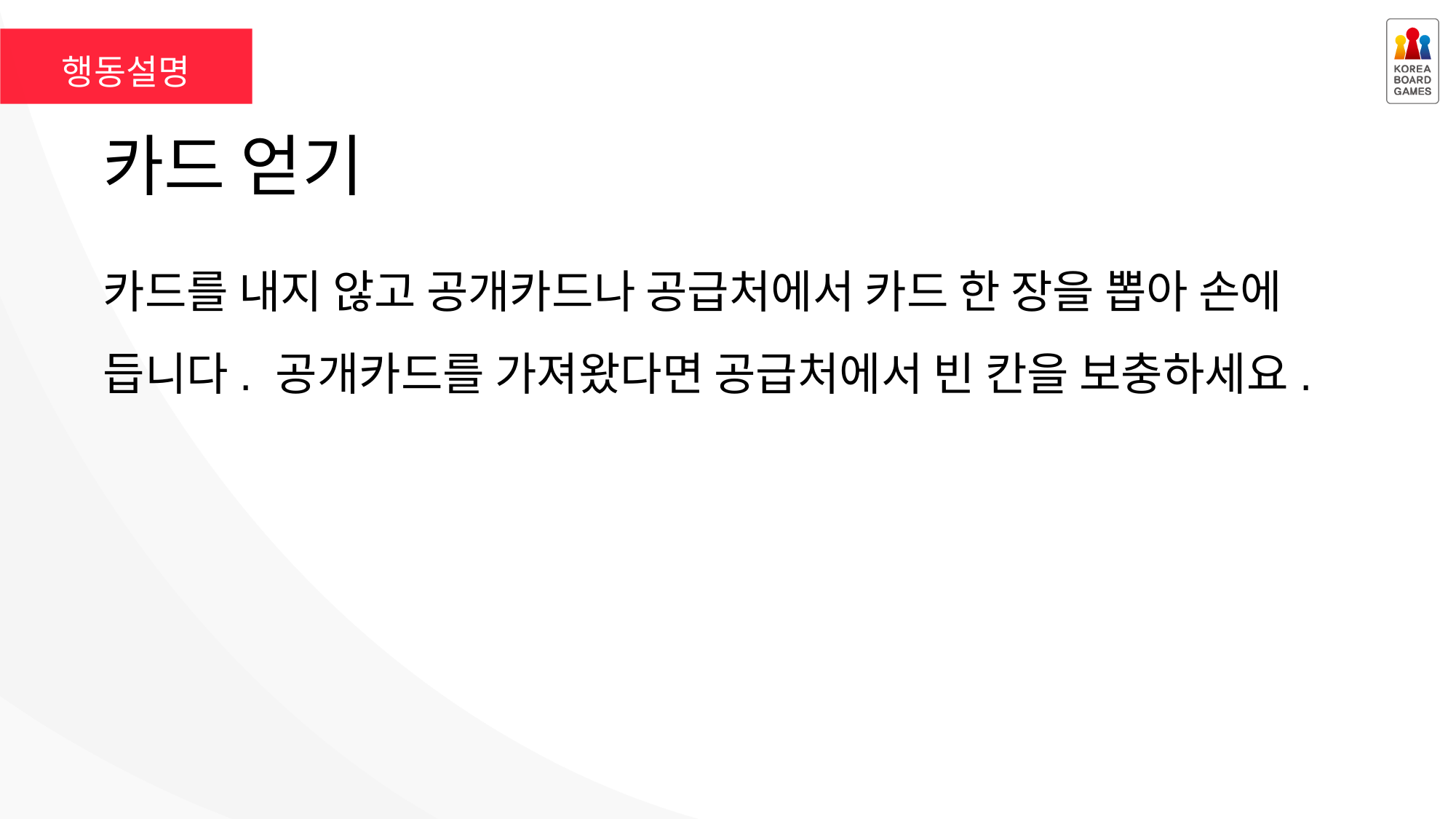

행동설명
# 카드 얻기
카드를 내지 않고 공개카드나 공급처에서 카드 한 장을 뽑아 손에 듭니다. 공개카드를 가져왔다면 공급처에서 빈 칸을 보충하세요.